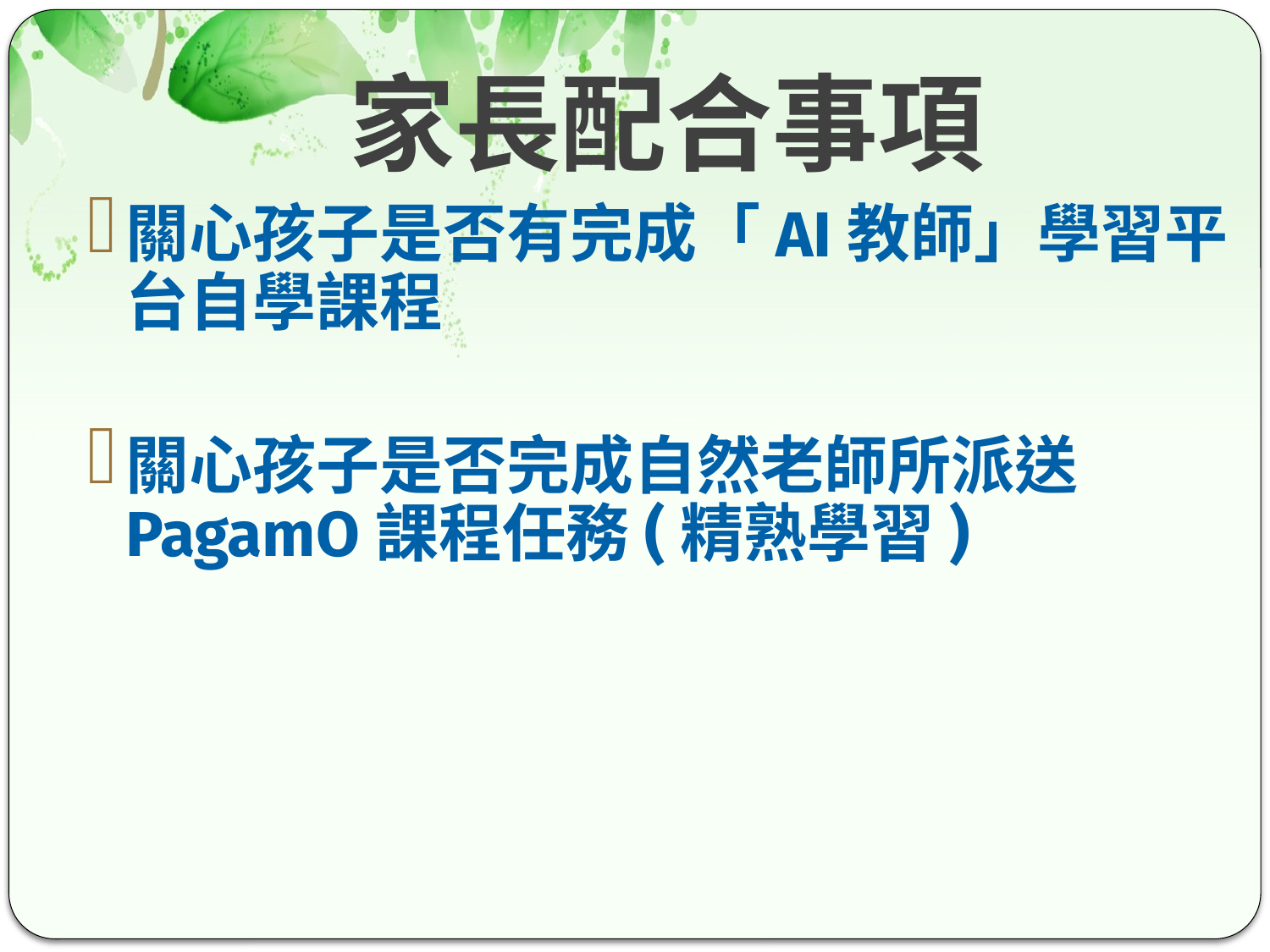

# 家長配合事項
關心孩子是否有完成「AI教師」學習平台自學課程
關心孩子是否完成自然老師所派送PagamO課程任務(精熟學習)